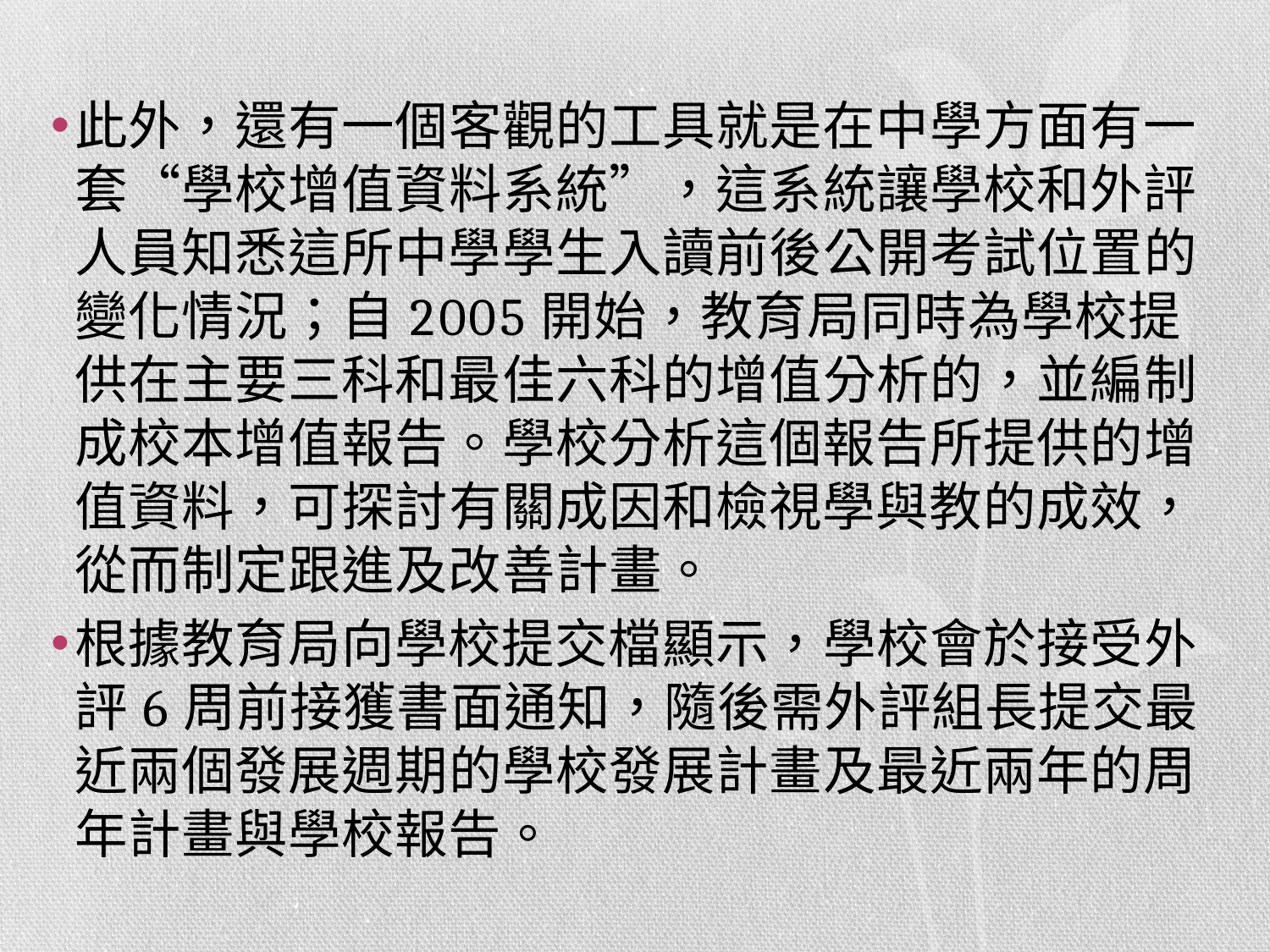

#
此外，還有一個客觀的工具就是在中學方面有一套“學校增值資料系統”，這系統讓學校和外評人員知悉這所中學學生入讀前後公開考試位置的變化情況；自2005開始，教育局同時為學校提供在主要三科和最佳六科的增值分析的，並編制成校本增值報告。學校分析這個報告所提供的增值資料，可探討有關成因和檢視學與教的成效，從而制定跟進及改善計畫。
根據教育局向學校提交檔顯示，學校會於接受外評6周前接獲書面通知，隨後需外評組長提交最近兩個發展週期的學校發展計畫及最近兩年的周年計畫與學校報告。